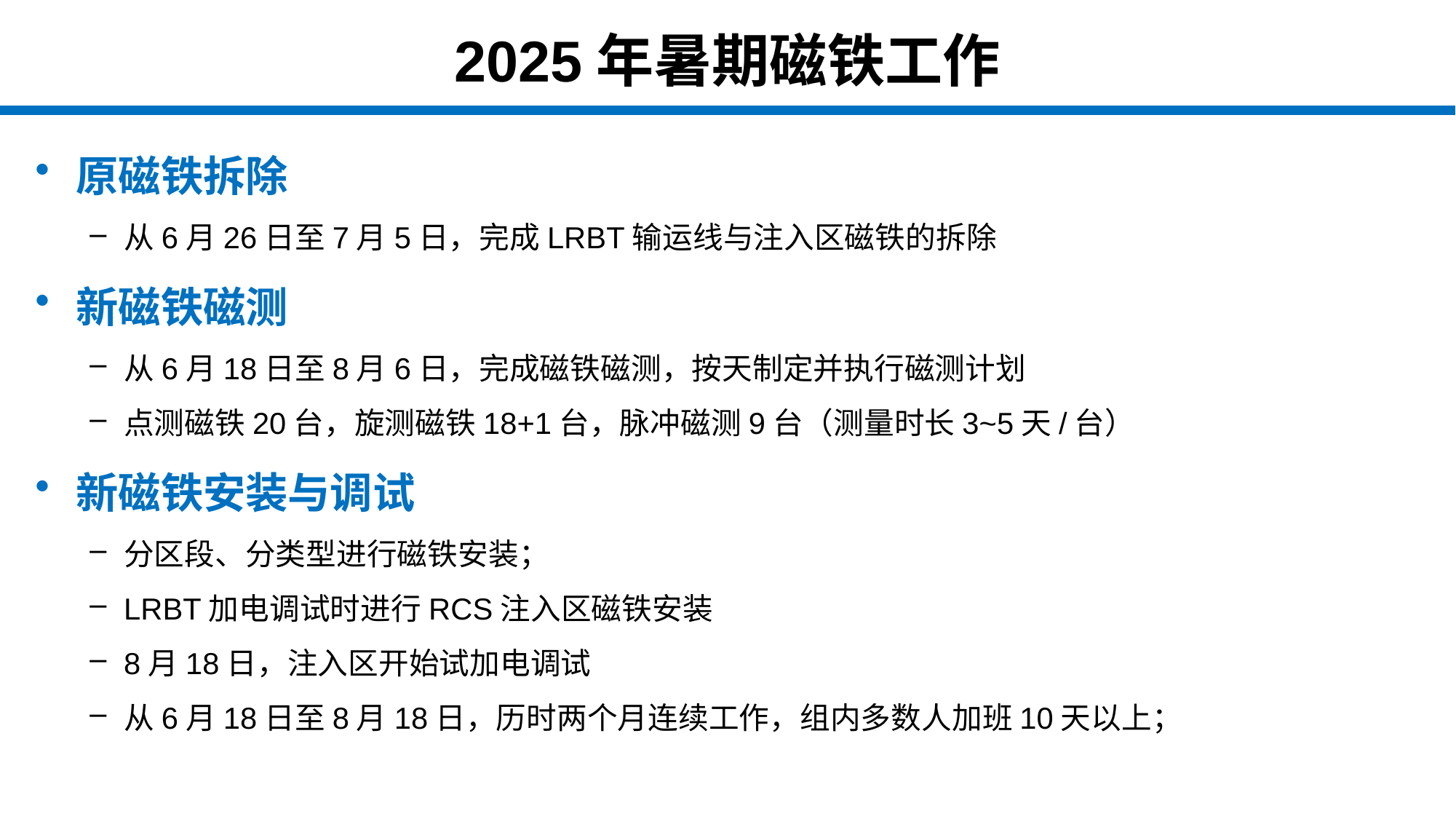

# 2025年暑期磁铁工作
原磁铁拆除
从6月26日至7月5日，完成LRBT输运线与注入区磁铁的拆除
新磁铁磁测
从6月18日至8月6日，完成磁铁磁测，按天制定并执行磁测计划
点测磁铁20台，旋测磁铁18+1台，脉冲磁测9台（测量时长3~5天/台）
新磁铁安装与调试
分区段、分类型进行磁铁安装；
LRBT加电调试时进行RCS注入区磁铁安装
8月18日，注入区开始试加电调试
从6月18日至8月18日，历时两个月连续工作，组内多数人加班10天以上；